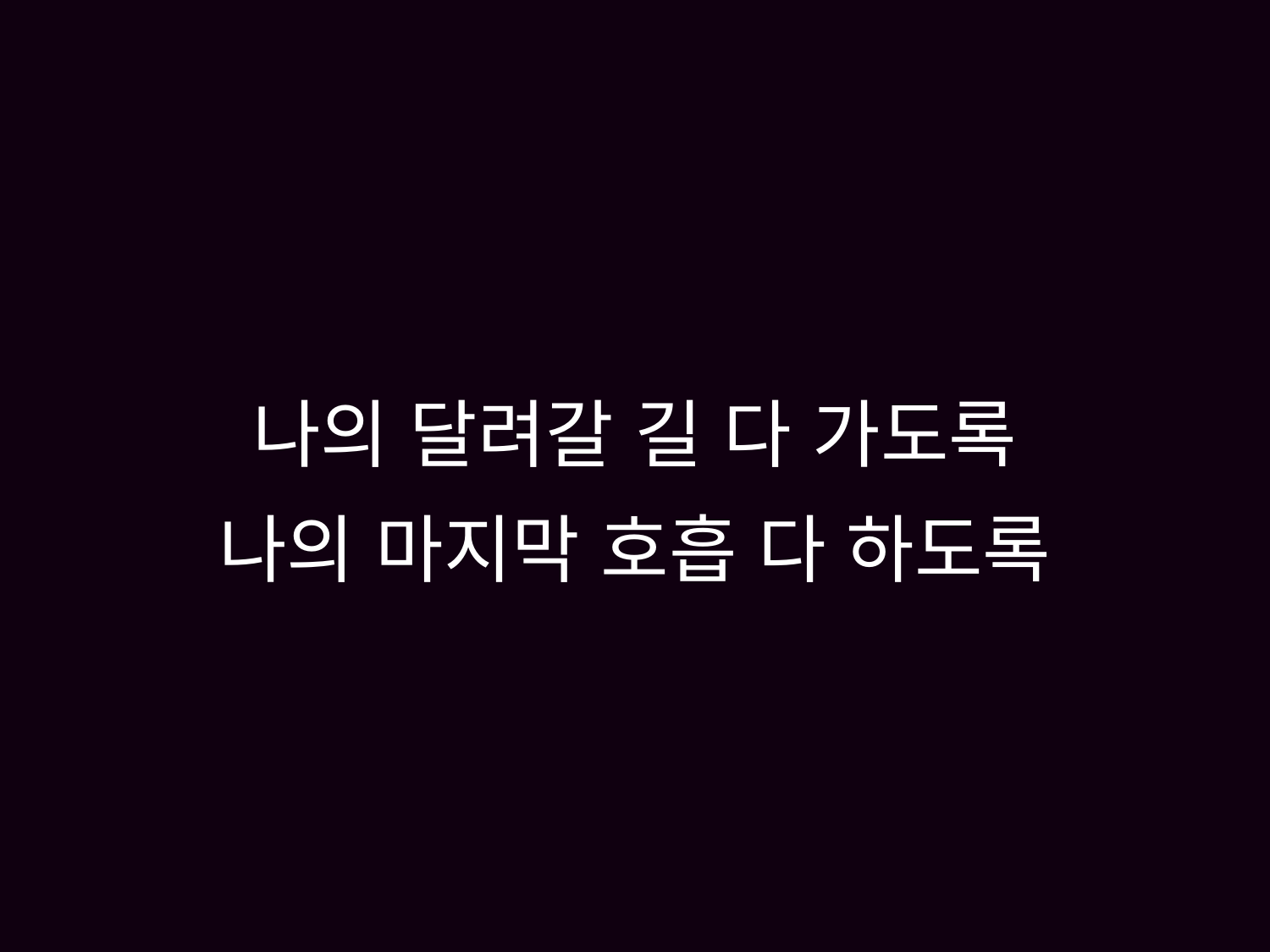

# 나의 달려갈 길 다 가도록 나의 마지막 호흡 다 하도록